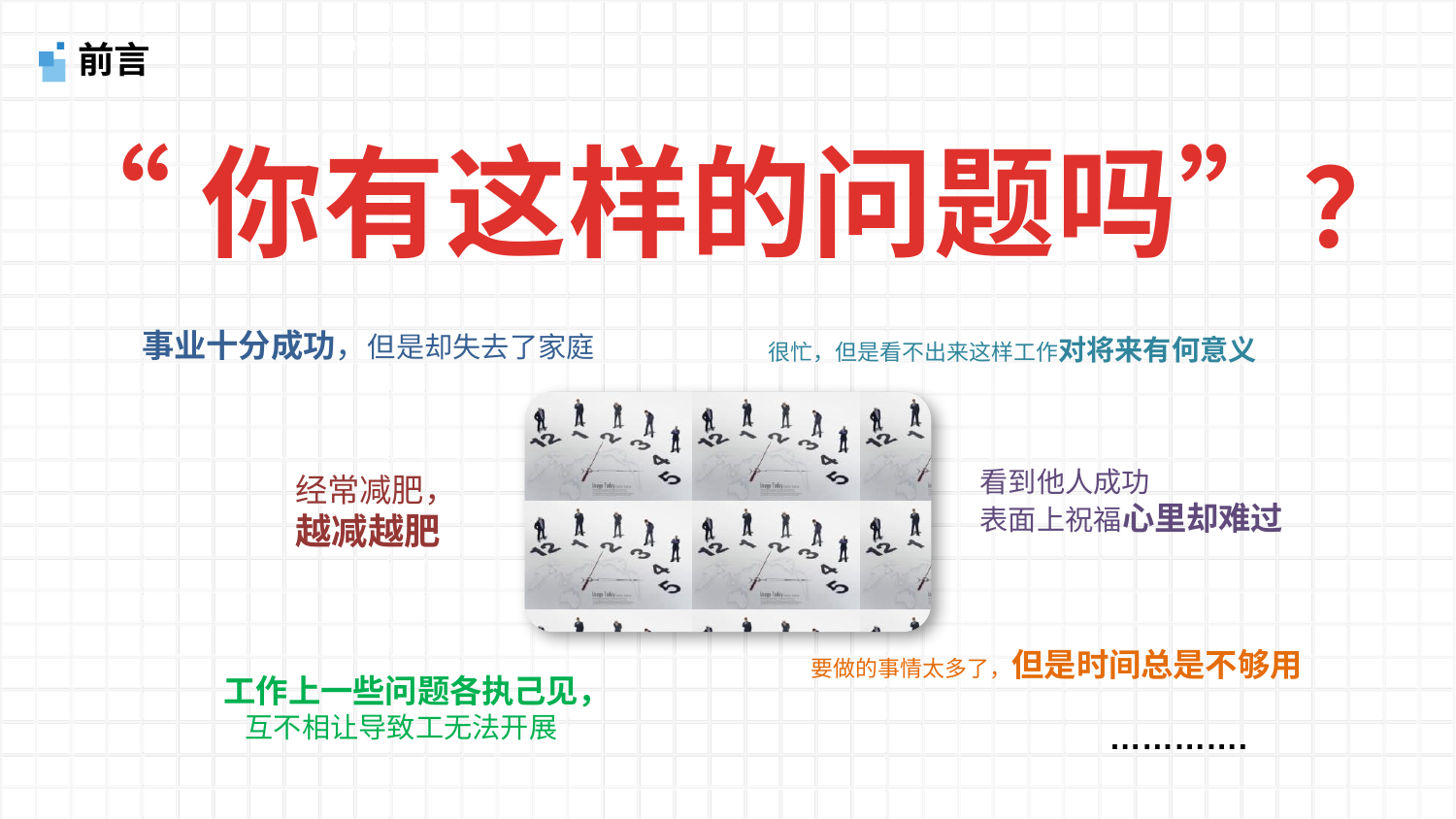

前言
https://www.ypppt.com/

“你有这样的问题吗”？
事业十分成功，但是却失去了家庭
很忙，但是看不出来这样工作对将来有何意义

看到他人成功
表面上祝福心里却难过
经常减肥，
越减越肥
要做的事情太多了，但是时间总是不够用
工作上一些问题各执己见，
互不相让导致工无法开展
………….